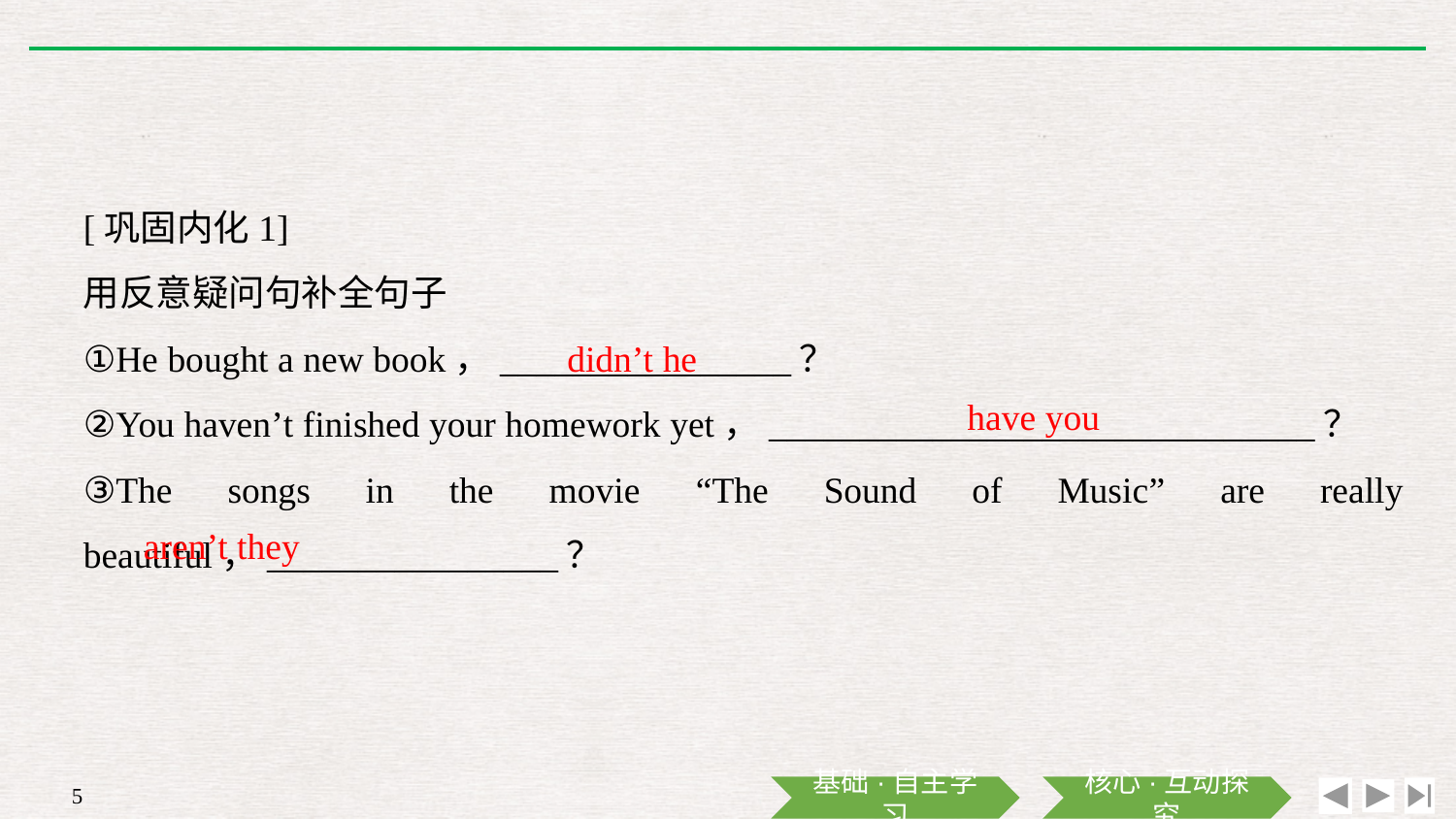

[巩固内化1]
用反意疑问句补全句子
①He bought a new book，________________？
②You haven’t finished your homework yet，______________________________？
③The songs in the movie “The Sound of Music” are really beautiful，________________？
didn’t he
have you
aren’t they